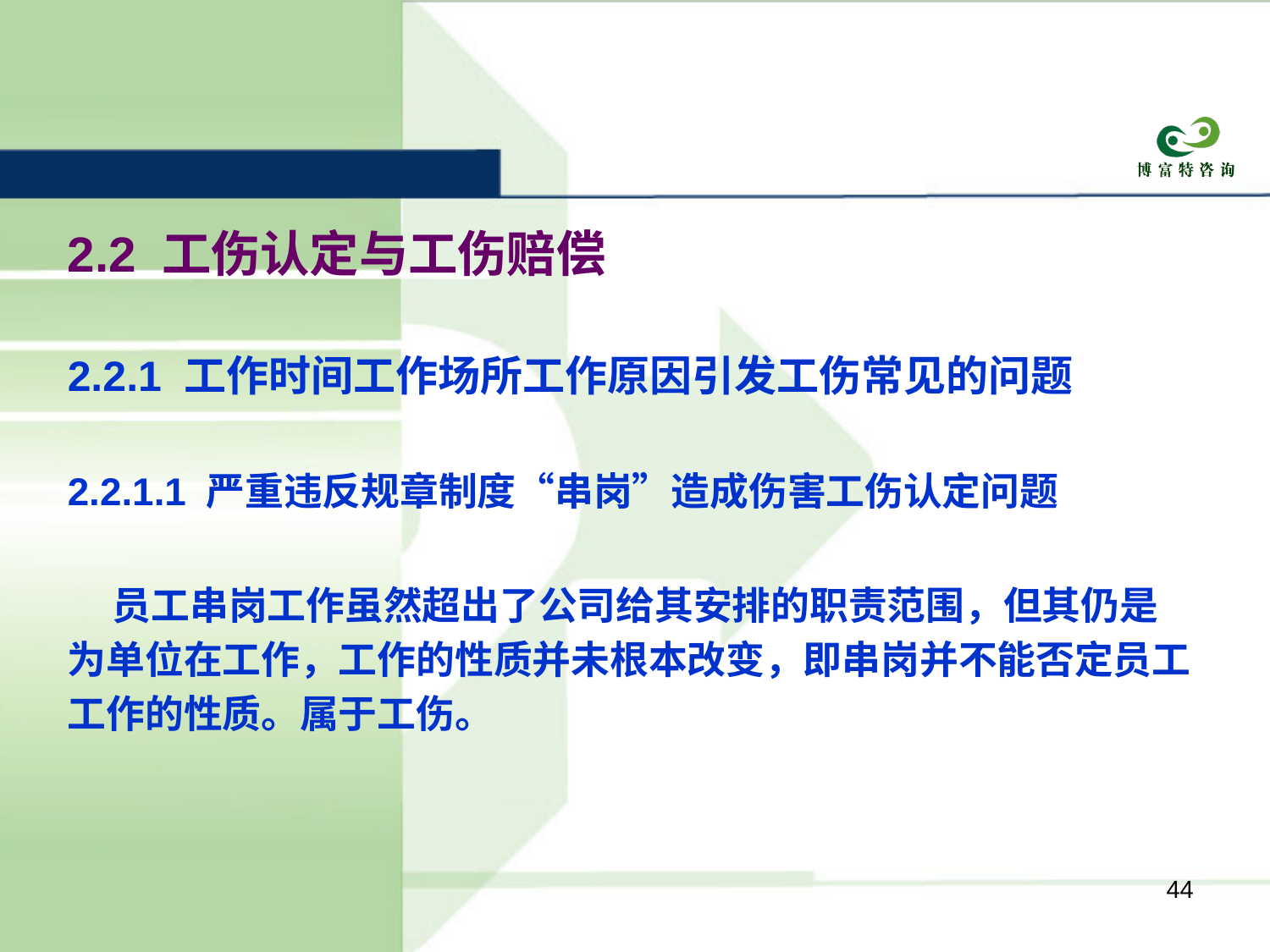

2.2 工伤认定与工伤赔偿

2.2.1 工作时间工作场所工作原因引发工伤常见的问题

2.2.1.1 严重违反规章制度“串岗”造成伤害工伤认定问题

    员工串岗工作虽然超出了公司给其安排的职责范围，但其仍是
为单位在工作，工作的性质并未根本改变，即串岗并不能否定员工
工作的性质。属于工伤。

44